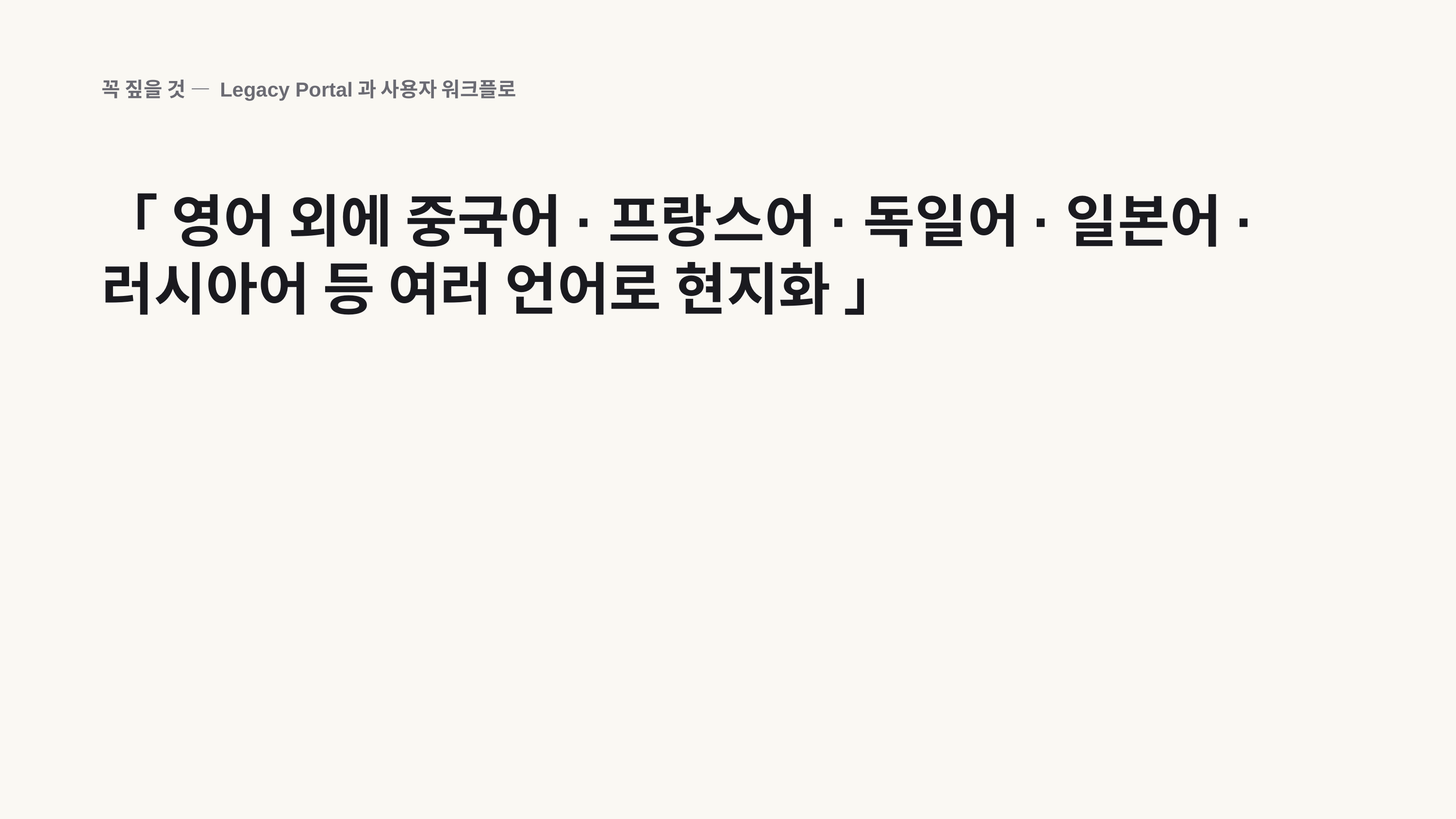

꼭 짚을 것 — Legacy Portal과 사용자 워크플로
「 영어 외에 중국어·프랑스어·독일어·일본어·러시아어 등 여러 언어로 현지화 」